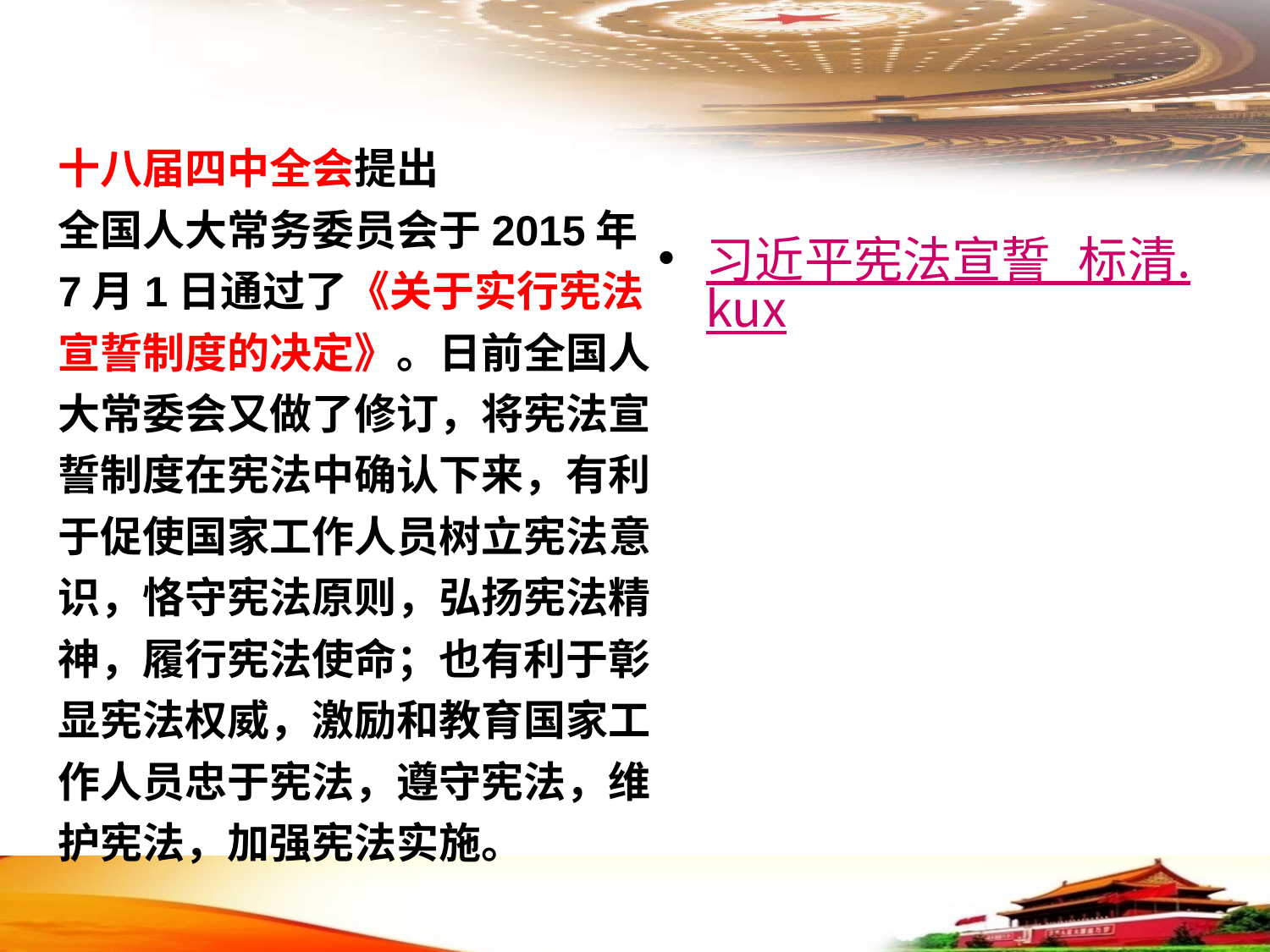

#
十八届四中全会提出
全国人大常务委员会于2015年7月1日通过了《关于实行宪法宣誓制度的决定》。日前全国人大常委会又做了修订，将宪法宣誓制度在宪法中确认下来，有利于促使国家工作人员树立宪法意识，恪守宪法原则，弘扬宪法精神，履行宪法使命；也有利于彰显宪法权威，激励和教育国家工作人员忠于宪法，遵守宪法，维护宪法，加强宪法实施。
习近平宪法宣誓_标清.kux